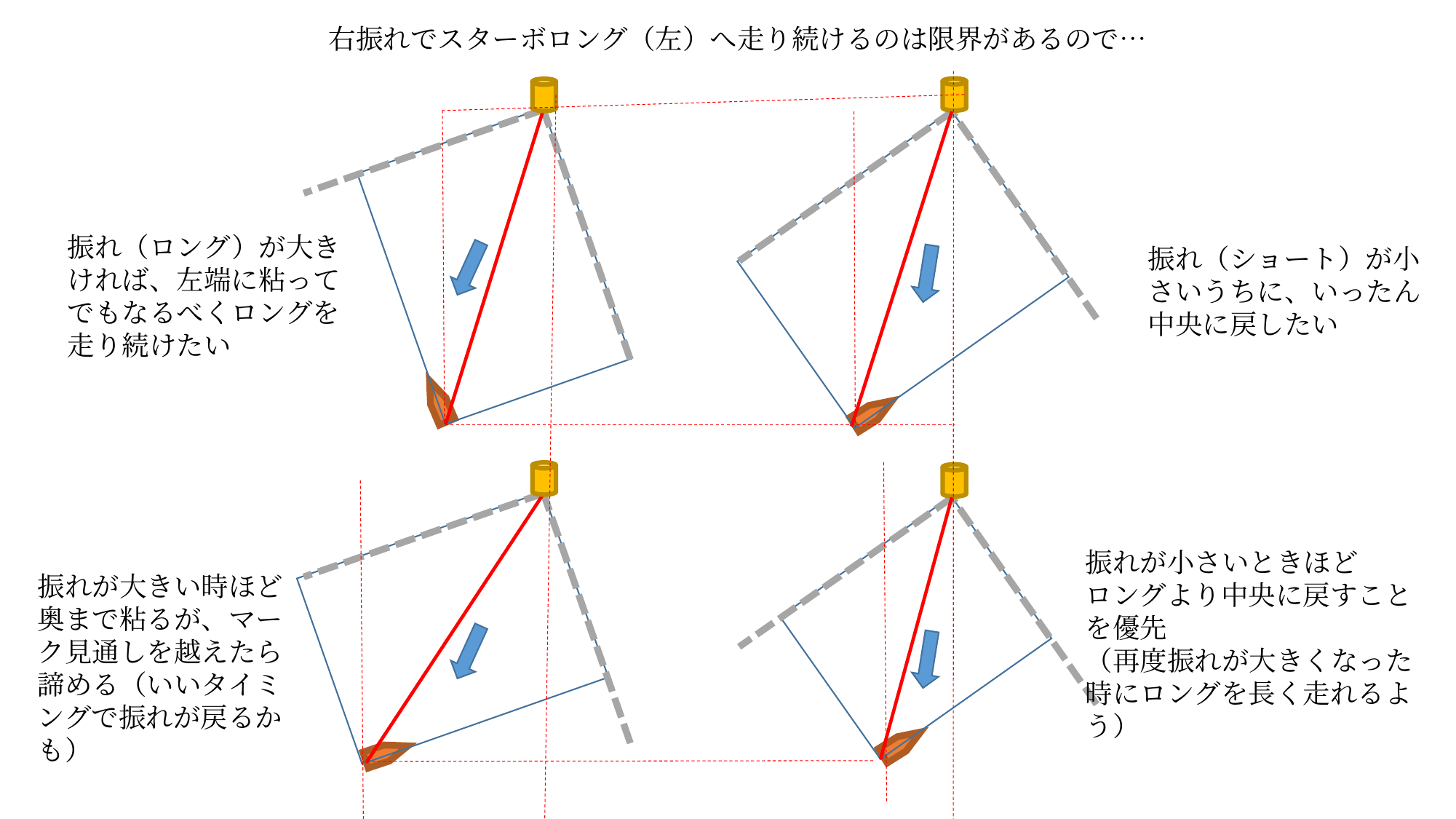

右振れでスターボロング（左）へ走り続けるのは限界があるので…

振れ（ロング）が大きければ、左端に粘ってでもなるべくロングを走り続けたい
振れ（ショート）が小さいうちに、いったん中央に戻したい

振れが小さいときほど
ロングより中央に戻すことを優先
（再度振れが大きくなった時にロングを長く走れるよう）

振れが大きい時ほど
奥まで粘るが、マーク見通しを越えたら諦める（いいタイミングで振れが戻るかも）